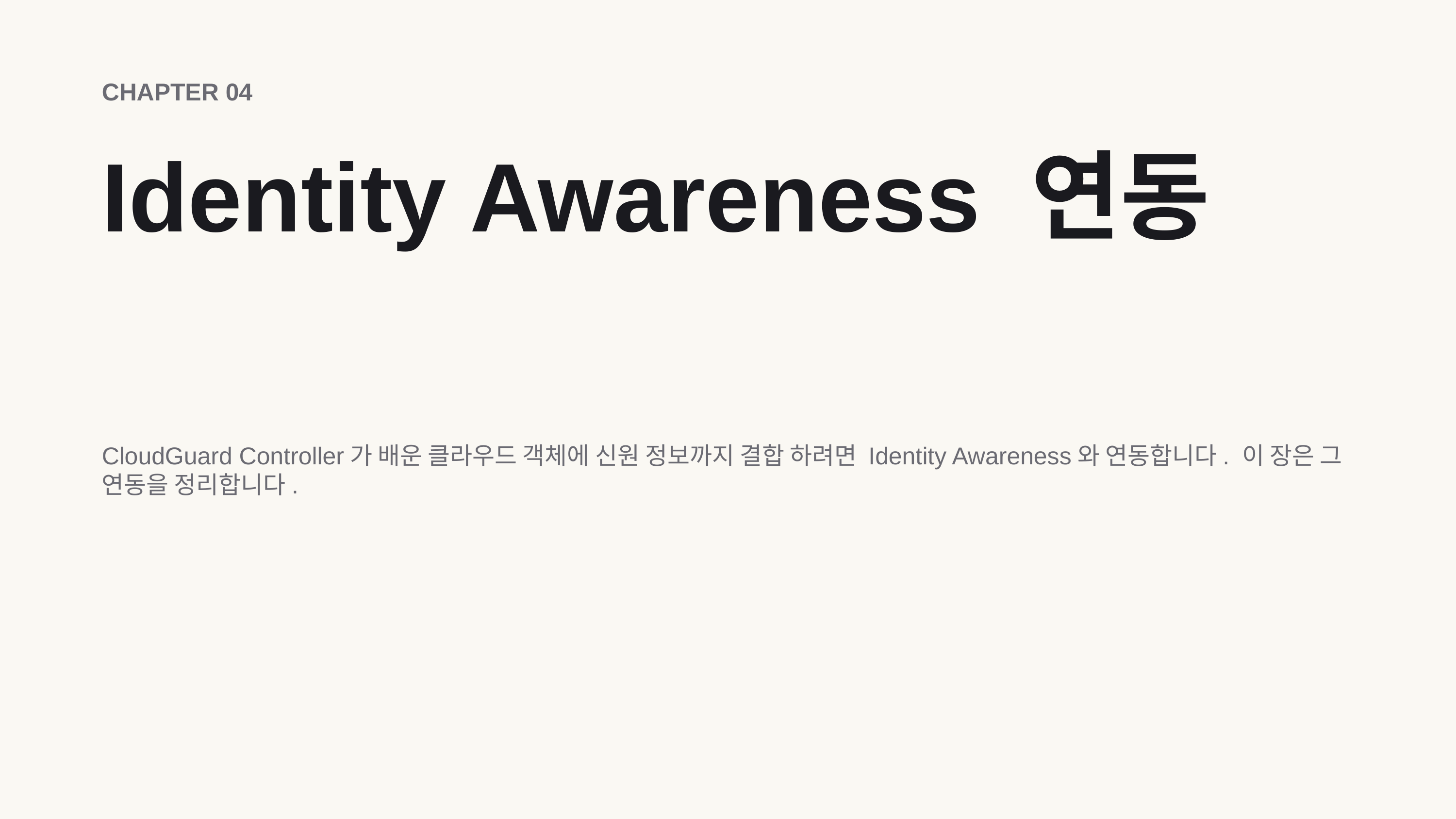

CHAPTER 04
Identity Awareness 연동
CloudGuard Controller가 배운 클라우드 객체에 신원 정보까지 결합 하려면 Identity Awareness와 연동합니다. 이 장은 그 연동을 정리합니다.